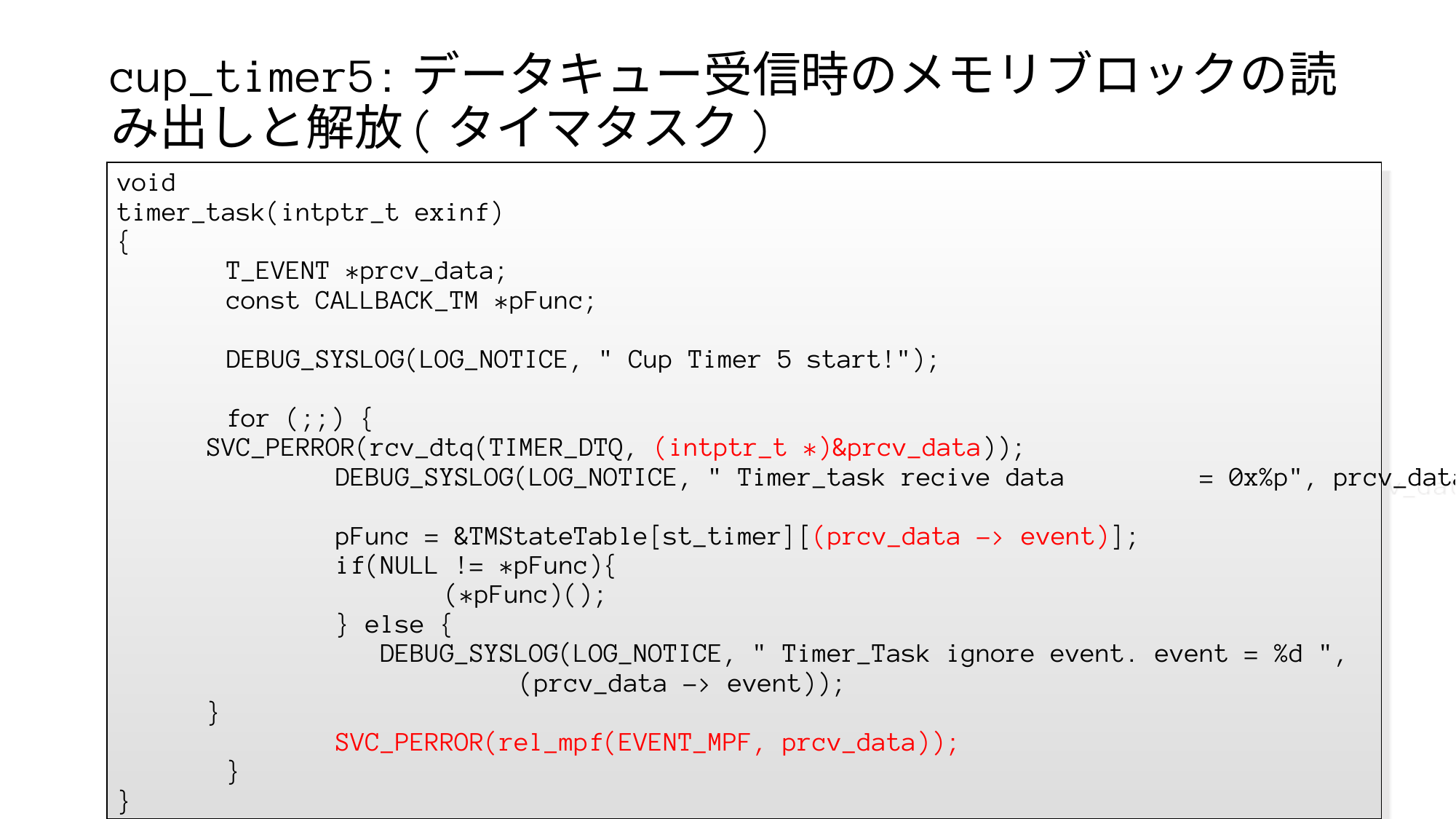

# cup_timer5:データキュー受信時のメモリブロックの読み出しと解放(タイマタスク)
void
timer_task(intptr_t exinf)
{
	T_EVENT *prcv_data;
	const CALLBACK_TM *pFunc;

	DEBUG_SYSLOG(LOG_NOTICE, " Cup Timer 5 start!");

	for (;;) {
      SVC_PERROR(rcv_dtq(TIMER_DTQ, (intptr_t *)&prcv_data));
		DEBUG_SYSLOG(LOG_NOTICE, " Timer_task recive data         = 0x%p", prcv_data);

		pFunc = &TMStateTable[st_timer][(prcv_data -> event)];
		if(NULL != *pFunc){
			(*pFunc)();
		} else {
		   DEBUG_SYSLOG(LOG_NOTICE, " Timer_Task ignore event. event = %d ",
		     	     (prcv_data -> event));
      }
		SVC_PERROR(rel_mpf(EVENT_MPF, prcv_data));
	}
}